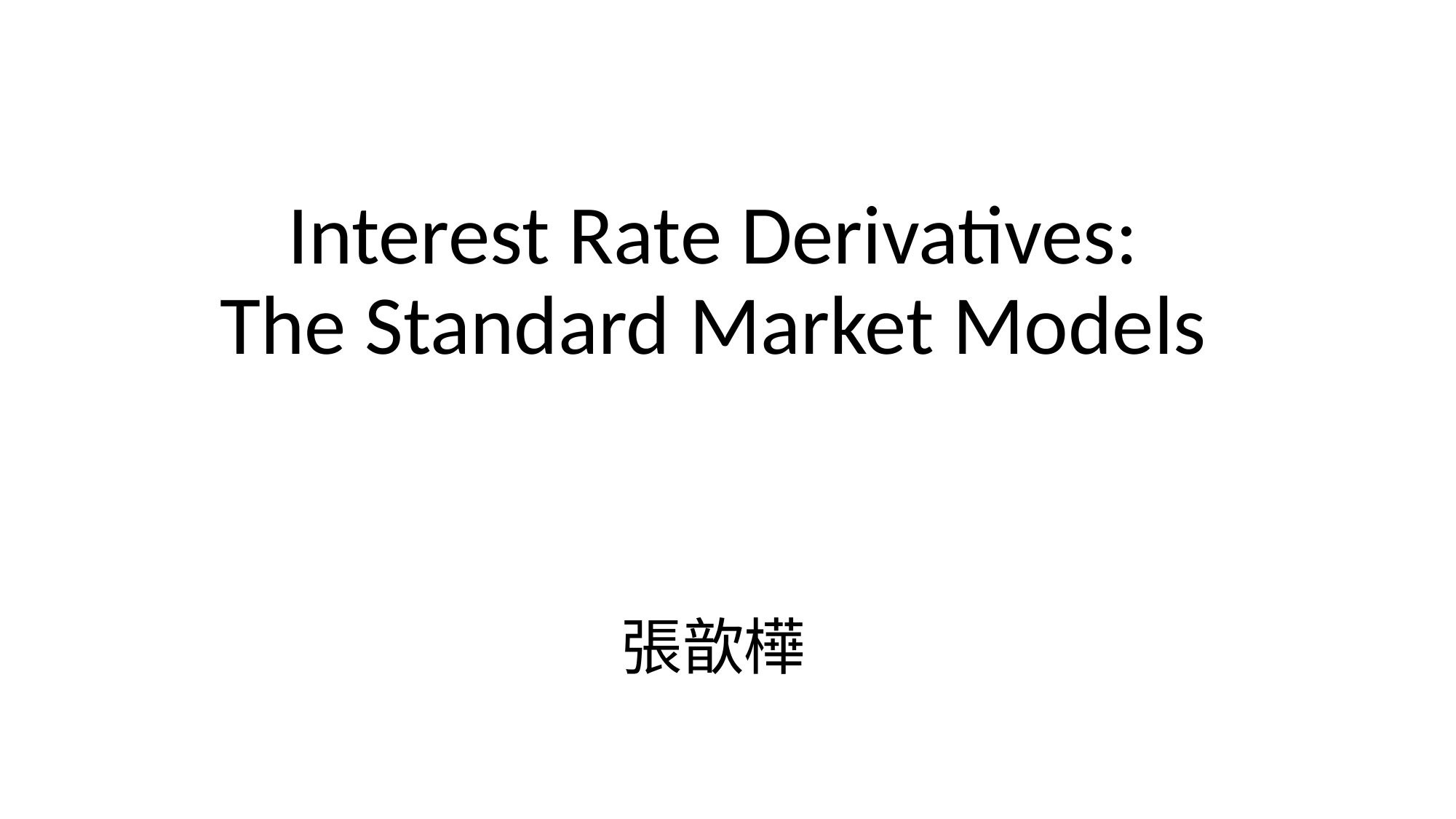

# Interest Rate Derivatives: The Standard Market Models 張歆樺